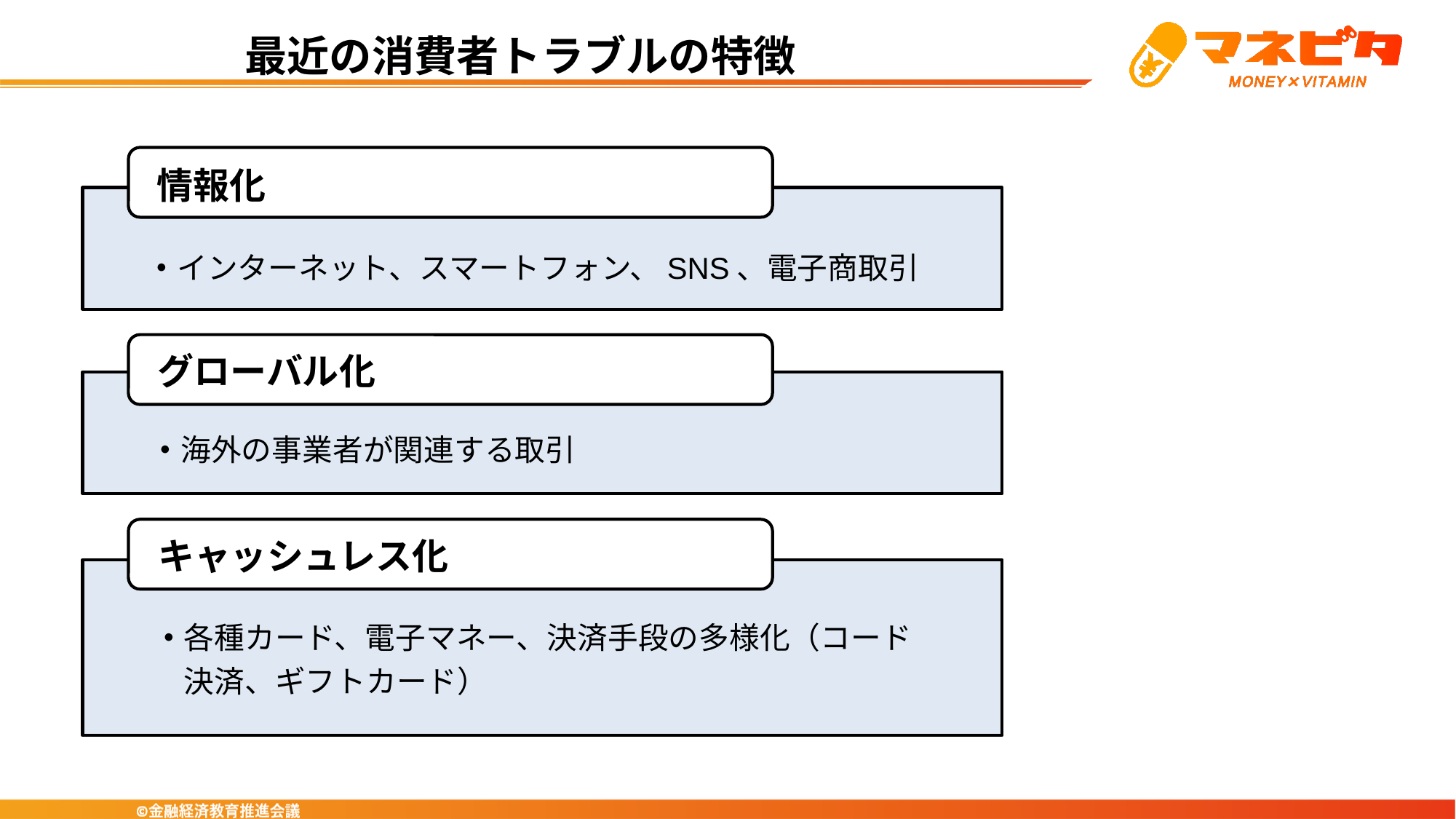

# 最近の消費者トラブルの特徴

情報化

・インターネット、スマートフォン、SNS、電子商取引
グローバル化

・海外の事業者が関連する取引

キャッシュレス化

・各種カード、電子マネー、決済手段の多様化（コード
　決済、ギフトカード）